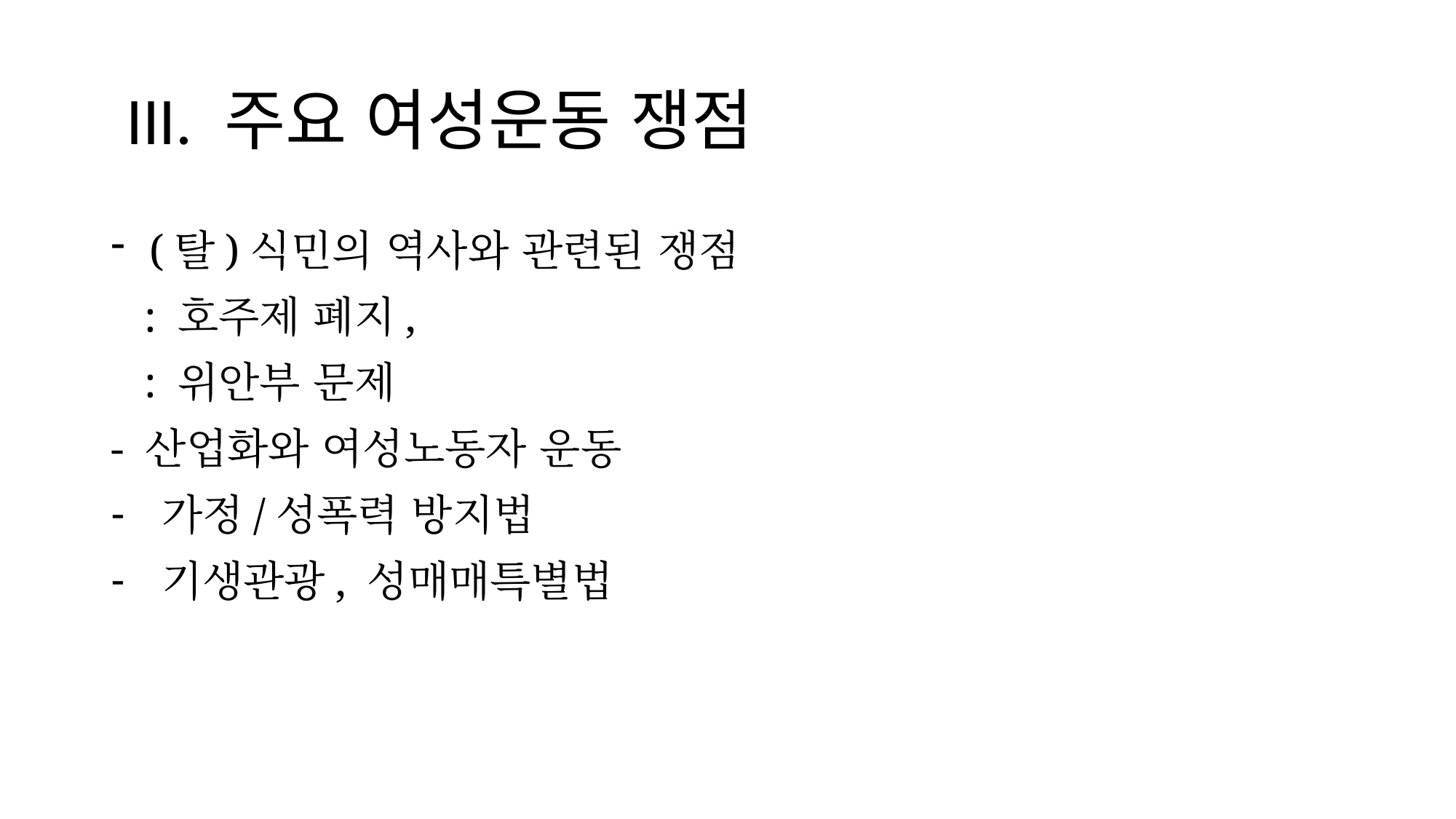

# III. 주요 여성운동 쟁점
 (탈)식민의 역사와 관련된 쟁점
   : 호주제 폐지,
   : 위안부 문제
- 산업화와 여성노동자 운동
 가정/성폭력 방지법
 기생관광, 성매매특별법